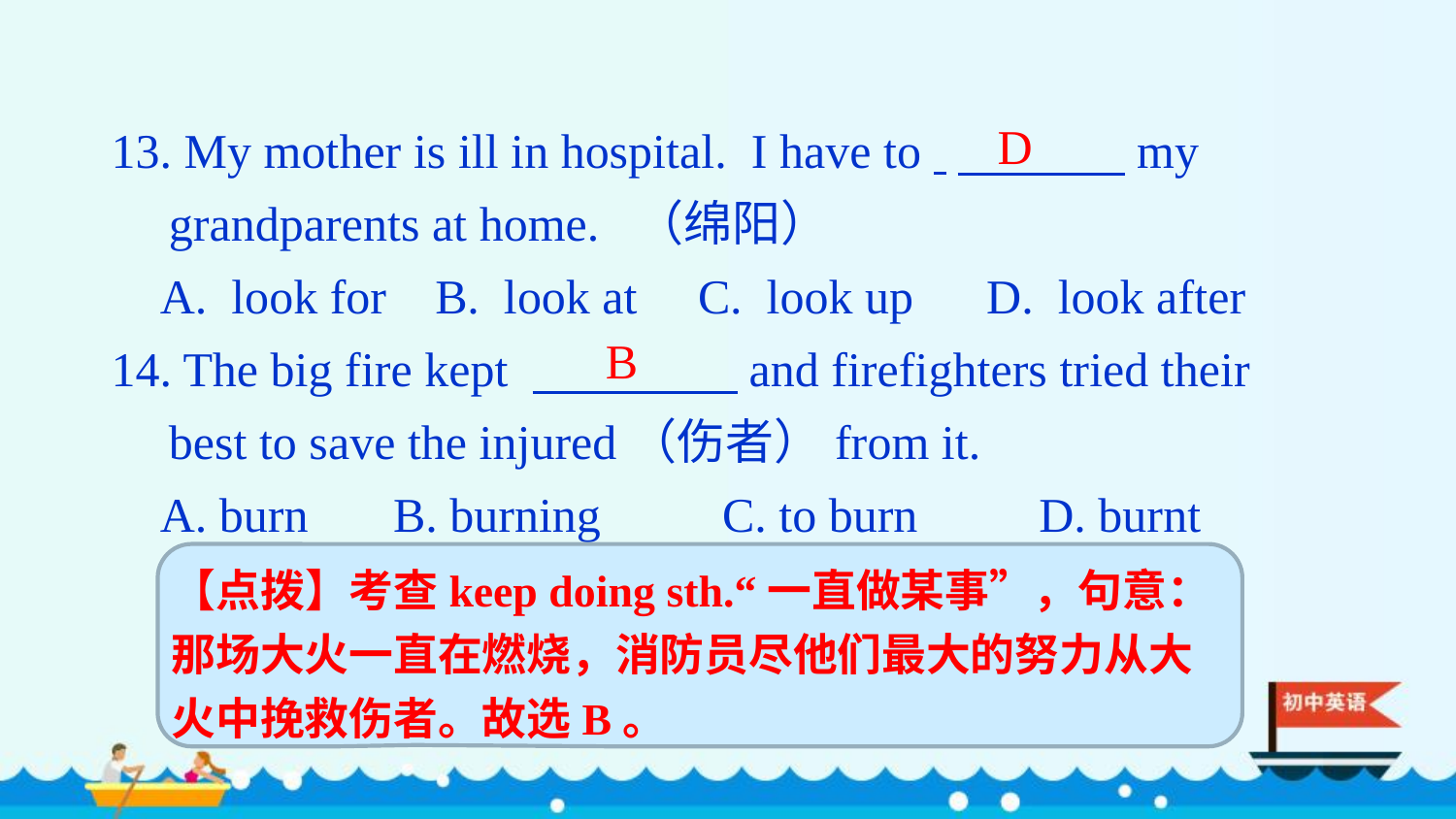

13. My mother is ill in hospital.  I have to  　　　  my grandparents at home.  （绵阳）
    A.  look for    B.  look at     C.  look up      D.  look after
14. The big fire kept 　　　　 and firefighters tried their best to save the injured（伤者）from it.
    A. burn       B. burning          C. to burn          D. burnt
D
B

【点拨】考查keep doing sth.“一直做某事”，句意：那场大火一直在燃烧，消防员尽他们最大的努力从大火中挽救伤者。故选B。